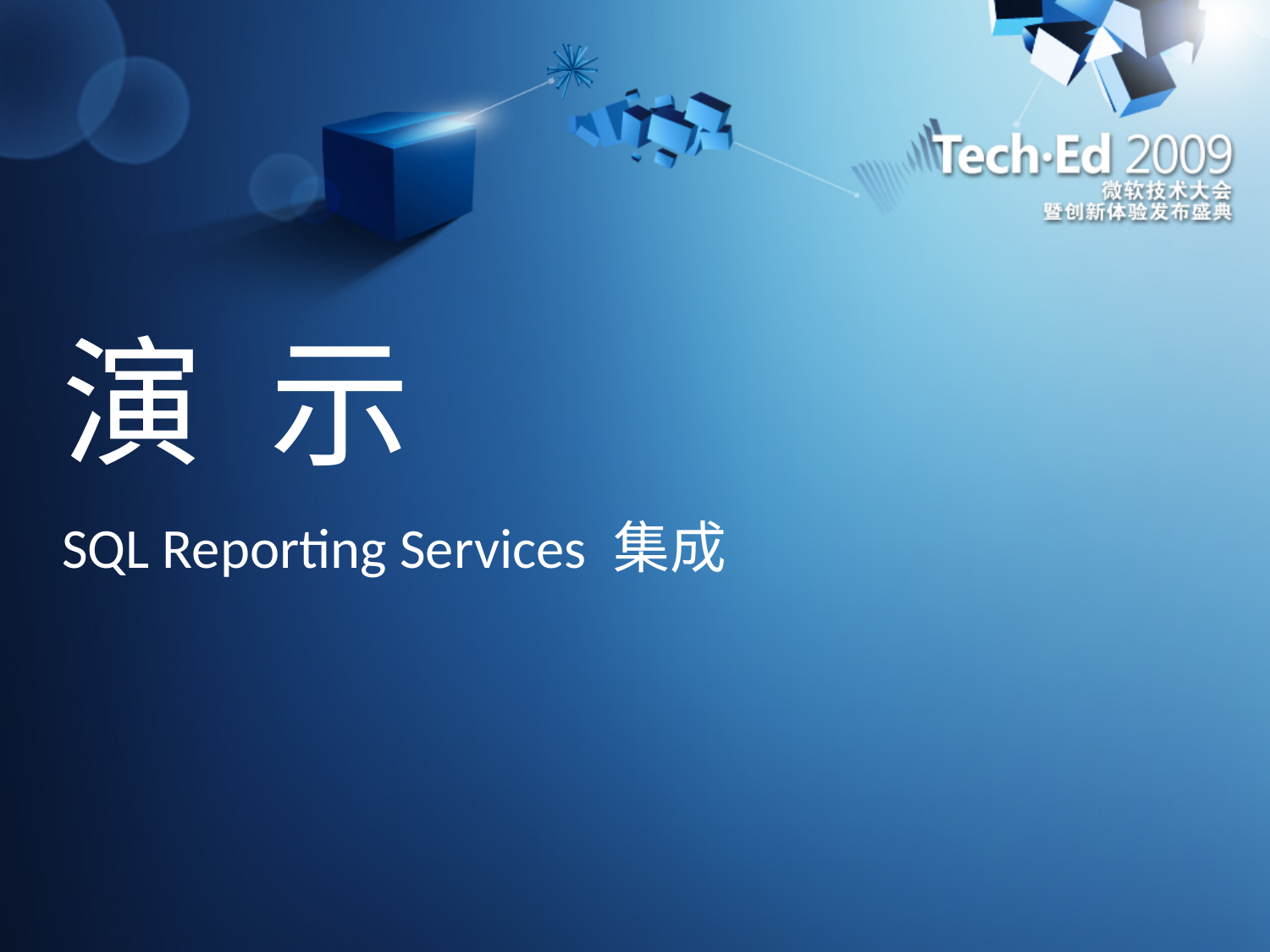

# 演 示
SQL Reporting Services 集成